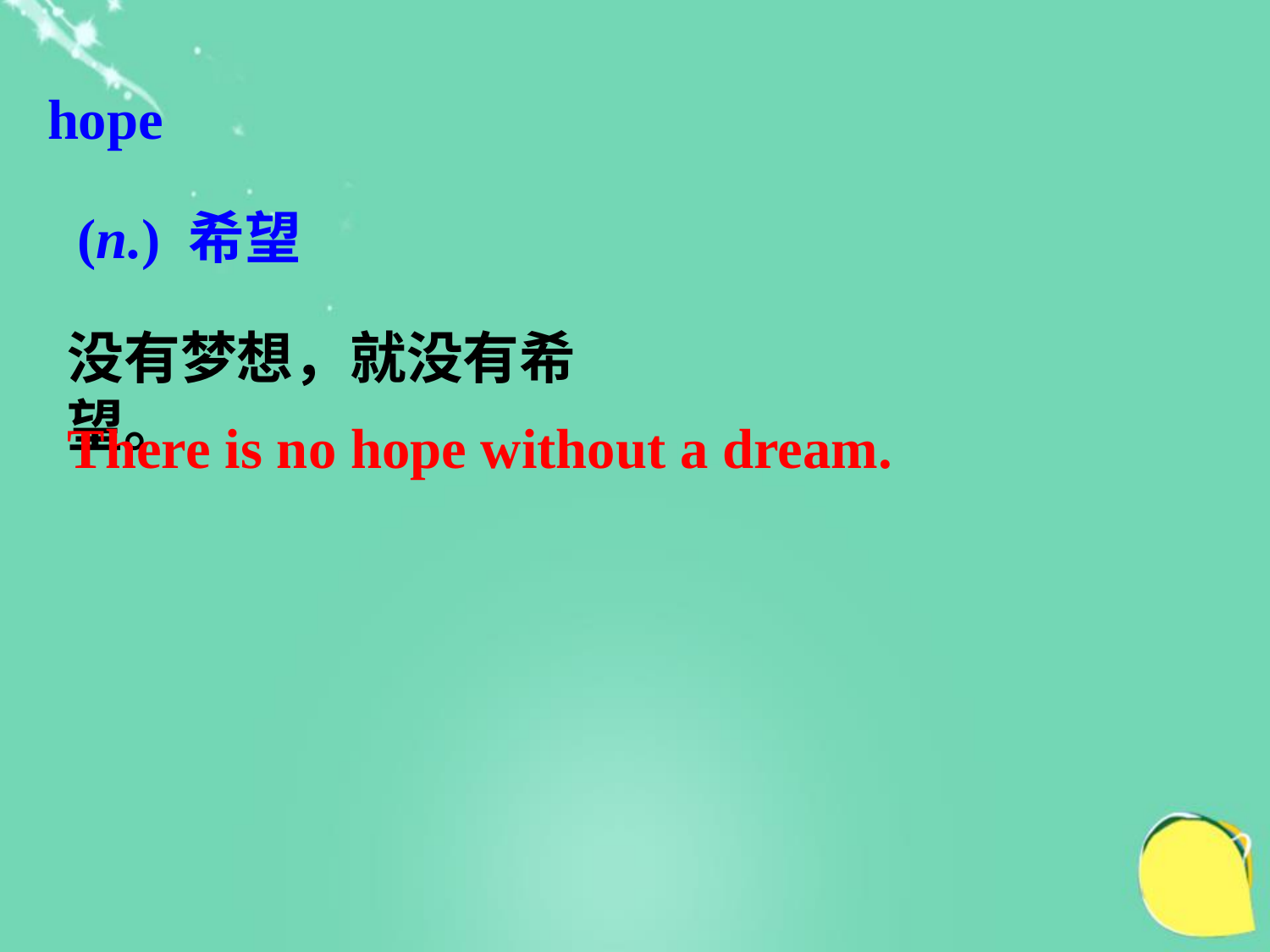

hope
(n.) 希望
没有梦想，就没有希望。
There is no hope without a dream.